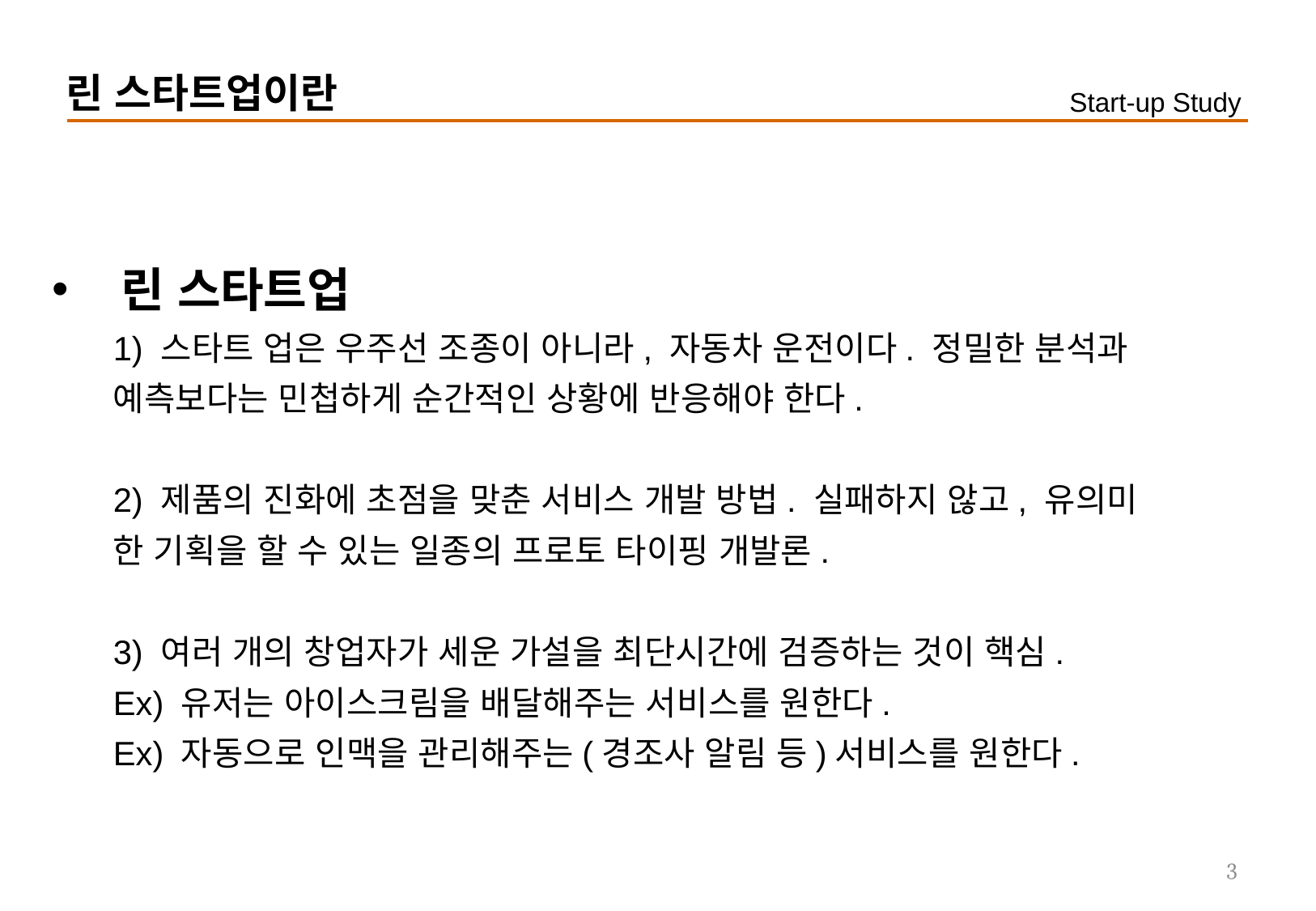

# 린 스타트업이란
린 스타트업
1) 스타트 업은 우주선 조종이 아니라, 자동차 운전이다. 정밀한 분석과
예측보다는 민첩하게 순간적인 상황에 반응해야 한다.

2) 제품의 진화에 초점을 맞춘 서비스 개발 방법. 실패하지 않고, 유의미
한 기획을 할 수 있는 일종의 프로토 타이핑 개발론.

3) 여러 개의 창업자가 세운 가설을 최단시간에 검증하는 것이 핵심.
Ex) 유저는 아이스크림을 배달해주는 서비스를 원한다.
Ex) 자동으로 인맥을 관리해주는(경조사 알림 등)서비스를 원한다.
3